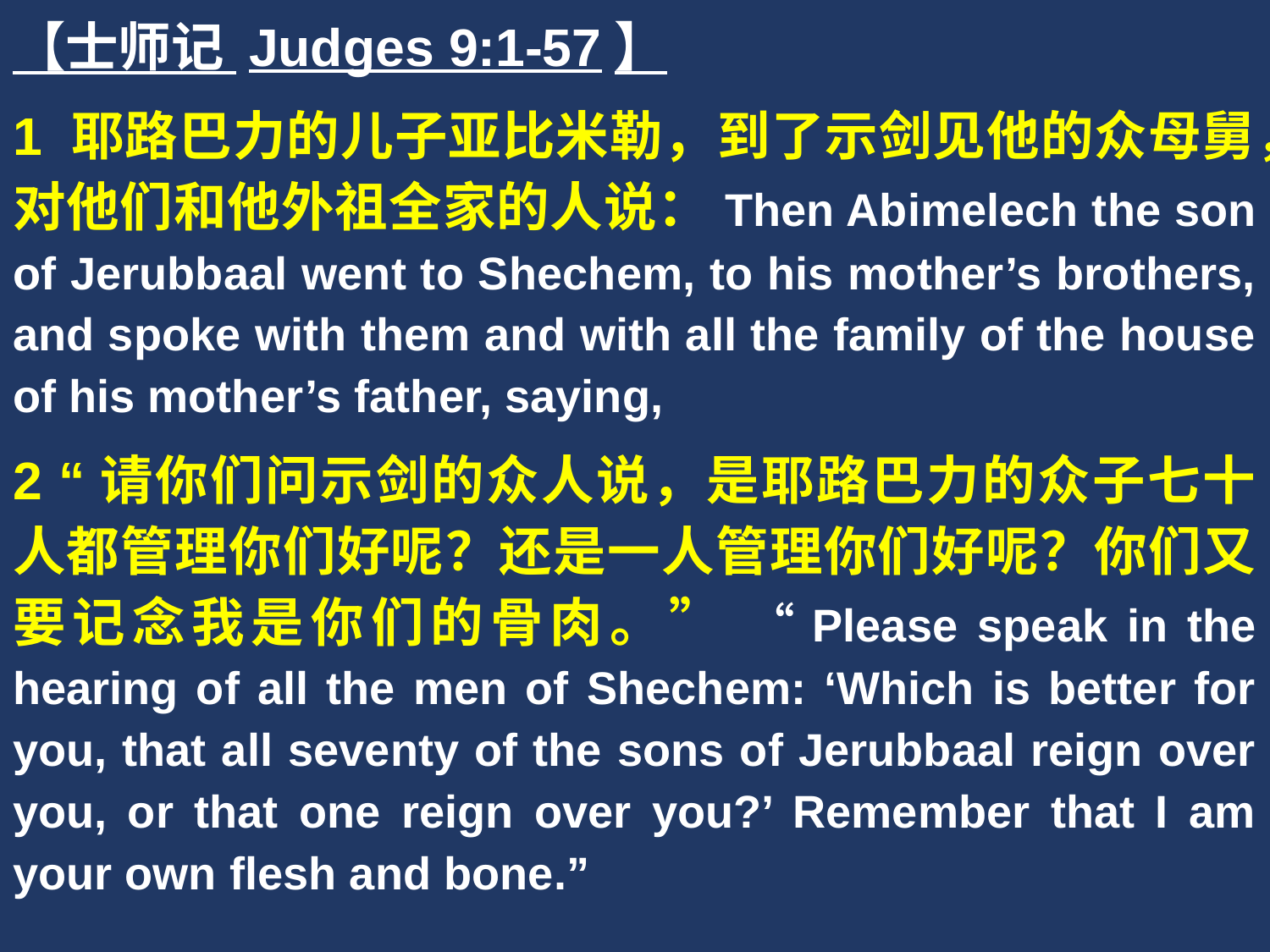

【士师记 Judges 9:1-57】
1 耶路巴力的儿子亚比米勒，到了示剑见他的众母舅，对他们和他外祖全家的人说：Then Abimelech the son of Jerubbaal went to Shechem, to his mother’s brothers, and spoke with them and with all the family of the house of his mother’s father, saying,
2 “请你们问示剑的众人说，是耶路巴力的众子七十人都管理你们好呢？还是一人管理你们好呢？你们又要记念我是你们的骨肉。” “Please speak in the hearing of all the men of Shechem: ‘Which is better for you, that all seventy of the sons of Jerubbaal reign over you, or that one reign over you?’ Remember that I am your own flesh and bone.”